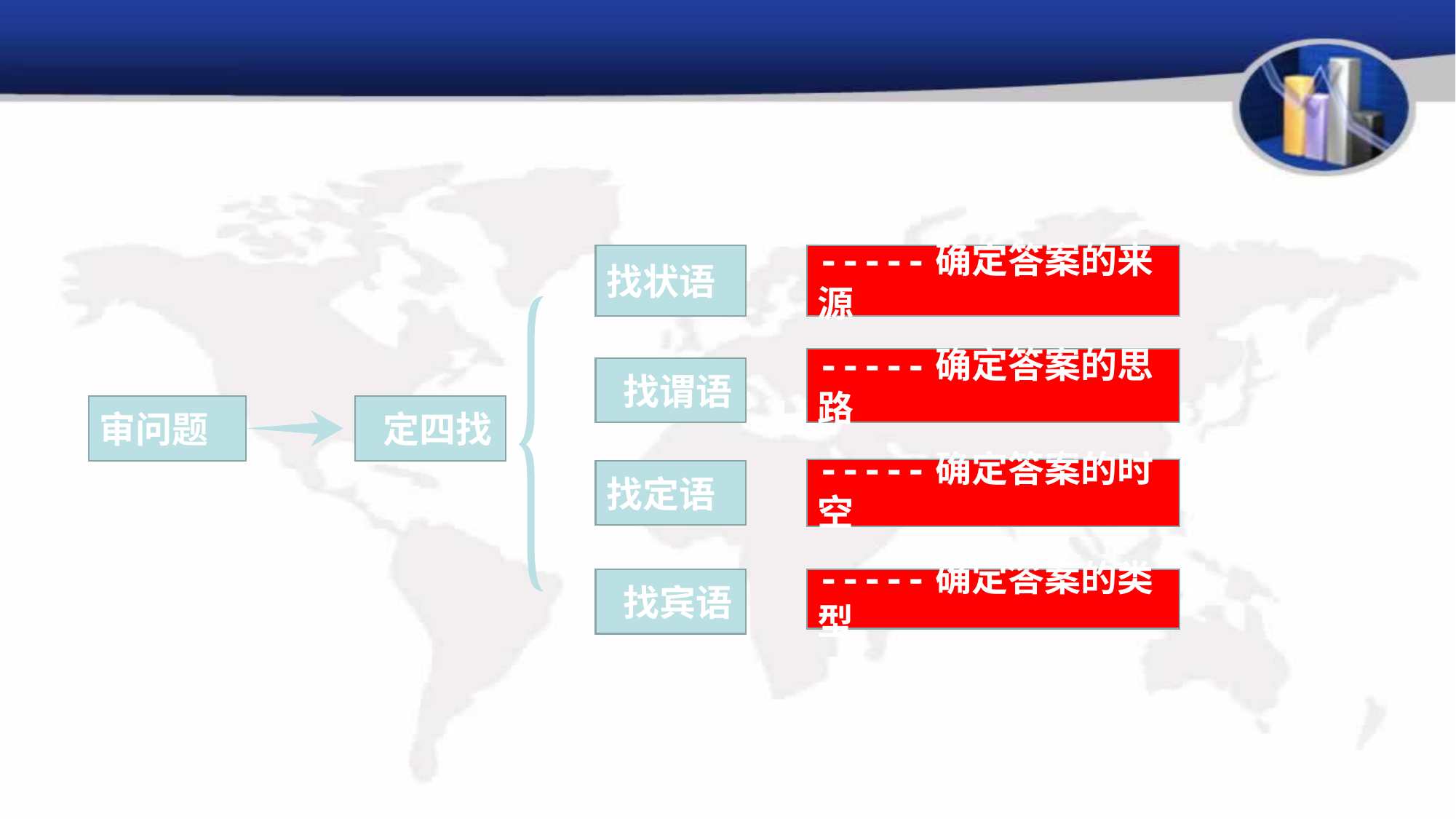

找状语

-----确定答案的来源

-----确定答案的思路

 找谓语
 定四找
审问题

-----确定答案的时空

找定语

 找宾语

-----确定答案的类型